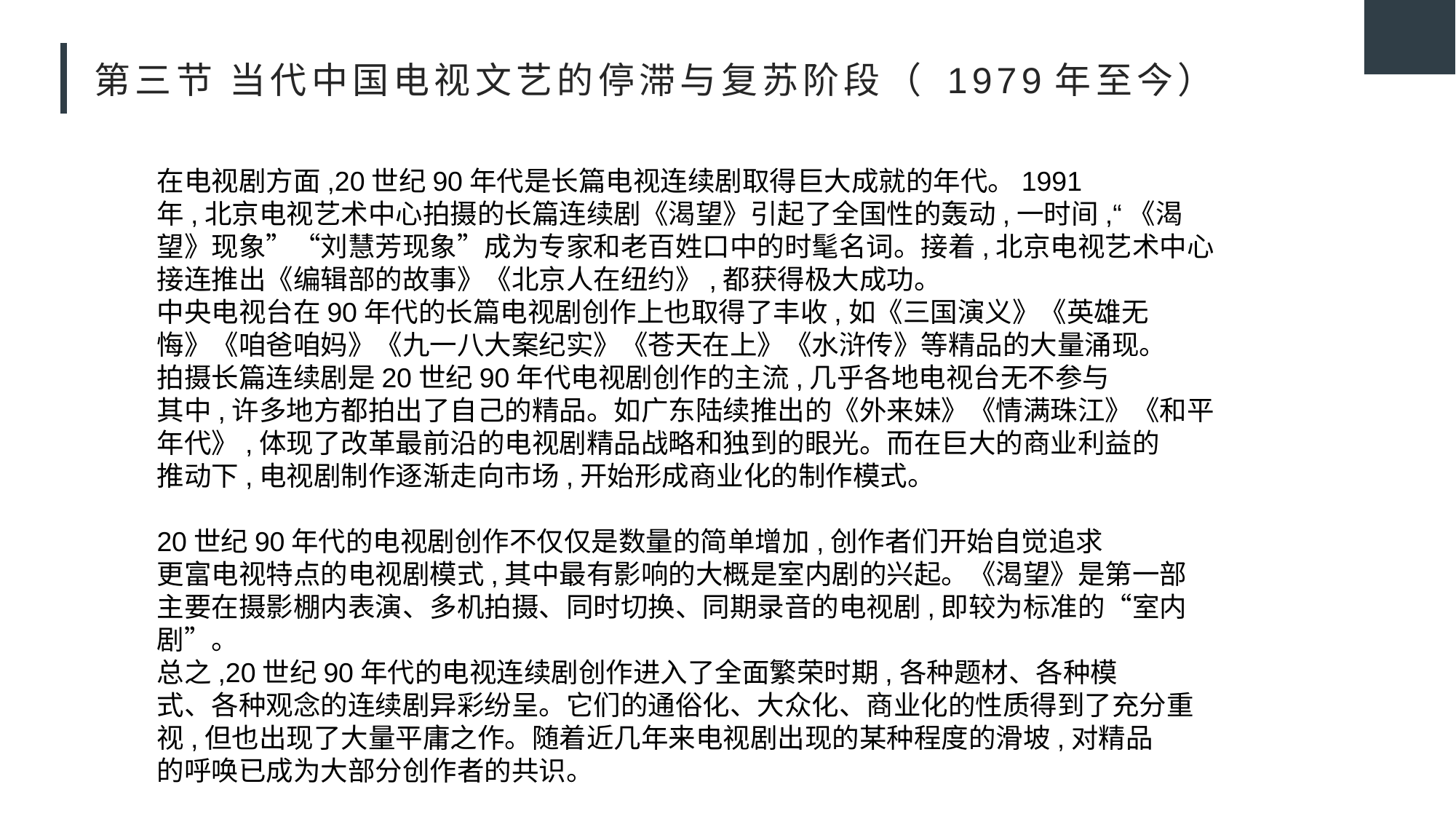

# 第三节 当代中国电视文艺的停滞与复苏阶段（ 1979年至今）
在电视剧方面,20世纪90年代是长篇电视连续剧取得巨大成就的年代。1991
年,北京电视艺术中心拍摄的长篇连续剧《渴望》引起了全国性的轰动,一时间,“《渴
望》现象”“刘慧芳现象”成为专家和老百姓口中的时髦名词。接着,北京电视艺术中心
接连推出《编辑部的故事》《北京人在纽约》,都获得极大成功。
中央电视台在90年代的长篇电视剧创作上也取得了丰收,如《三国演义》《英雄无
悔》《咱爸咱妈》《九一八大案纪实》《苍天在上》《水浒传》等精品的大量涌现。
拍摄长篇连续剧是20世纪90年代电视剧创作的主流,几乎各地电视台无不参与
其中,许多地方都拍出了自己的精品。如广东陆续推出的《外来妹》《情满珠江》《和平
年代》,体现了改革最前沿的电视剧精品战略和独到的眼光。而在巨大的商业利益的
推动下,电视剧制作逐渐走向市场,开始形成商业化的制作模式。

20世纪90年代的电视剧创作不仅仅是数量的简单增加,创作者们开始自觉追求
更富电视特点的电视剧模式,其中最有影响的大概是室内剧的兴起。《渴望》是第一部
主要在摄影棚内表演、多机拍摄、同时切换、同期录音的电视剧,即较为标准的“室内
剧”。
总之,20世纪90年代的电视连续剧创作进入了全面繁荣时期,各种题材、各种模
式、各种观念的连续剧异彩纷呈。它们的通俗化、大众化、商业化的性质得到了充分重
视,但也出现了大量平庸之作。随着近几年来电视剧出现的某种程度的滑坡,对精品
的呼唤已成为大部分创作者的共识。